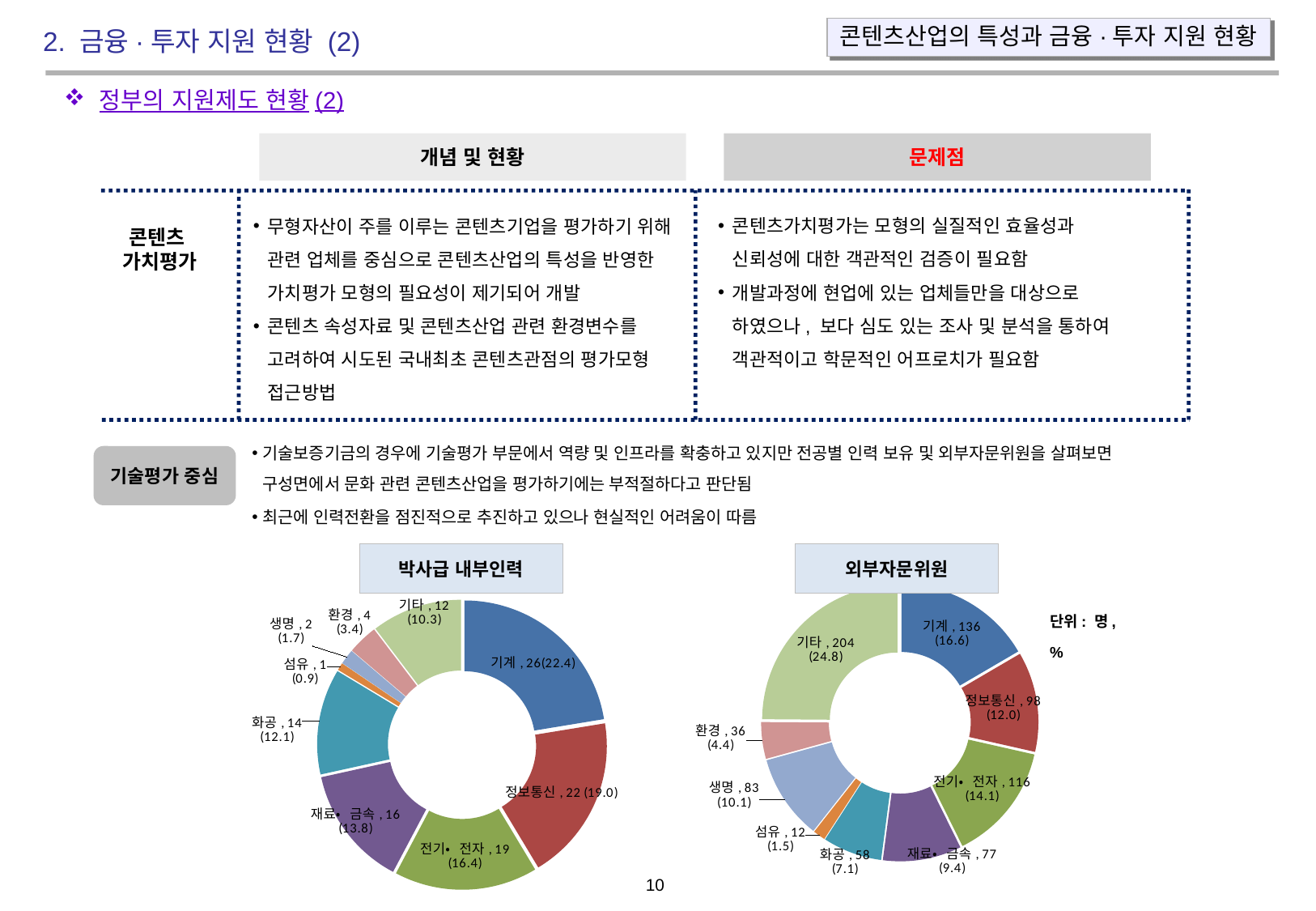

콘텐츠산업의 특성과 금융·투자 지원 현황
2. 금융·투자 지원 현황 (2)
정부의 지원제도 현황(2)
개념 및 현황
문제점

콘텐츠가치평가는 모형의 실질적인 효율성과 신뢰성에 대한 객관적인 검증이 필요함
개발과정에 현업에 있는 업체들만을 대상으로 하였으나, 보다 심도 있는 조사 및 분석을 통하여 객관적이고 학문적인 어프로치가 필요함

무형자산이 주를 이루는 콘텐츠기업을 평가하기 위해 관련 업체를 중심으로 콘텐츠산업의 특성을 반영한 가치평가 모형의 필요성이 제기되어 개발
콘텐츠 속성자료 및 콘텐츠산업 관련 환경변수를 고려하여 시도된 국내최초 콘텐츠관점의 평가모형 접근방법

콘텐츠
가치평가

기술보증기금의 경우에 기술평가 부문에서 역량 및 인프라를 확충하고 있지만 전공별 인력 보유 및 외부자문위원을 살펴보면 구성면에서 문화 관련 콘텐츠산업을 평가하기에는 부적절하다고 판단됨
최근에 인력전환을 점진적으로 추진하고 있으나 현실적인 어려움이 따름

기술평가 중심
박사급 내부인력
외부자문위원

### Chart

| Category |  |
|---|---|
| 기계 | 136.0 |
| 정보통신 | 98.0 |
| 전기•전자 | 116.0 |
| 재료•금속 | 77.0 |
| 화공 | 58.0 |
| 섬유 | 12.0 |
| 생명 | 83.0 |
| 환경 | 36.0 |
| 기타 | 204.0 |
단위: 명, %

### Chart

| Category |  |
|---|---|
| 기계 | 26.0 |
| 정보통신 | 22.0 |
| 전기•전자 | 19.0 |
| 재료•금속 | 16.0 |
| 화공 | 14.0 |
| 섬유 | 1.0 |
| 생명 | 2.0 |
| 환경 | 4.0 |
| 기타 | 12.0 |
 10